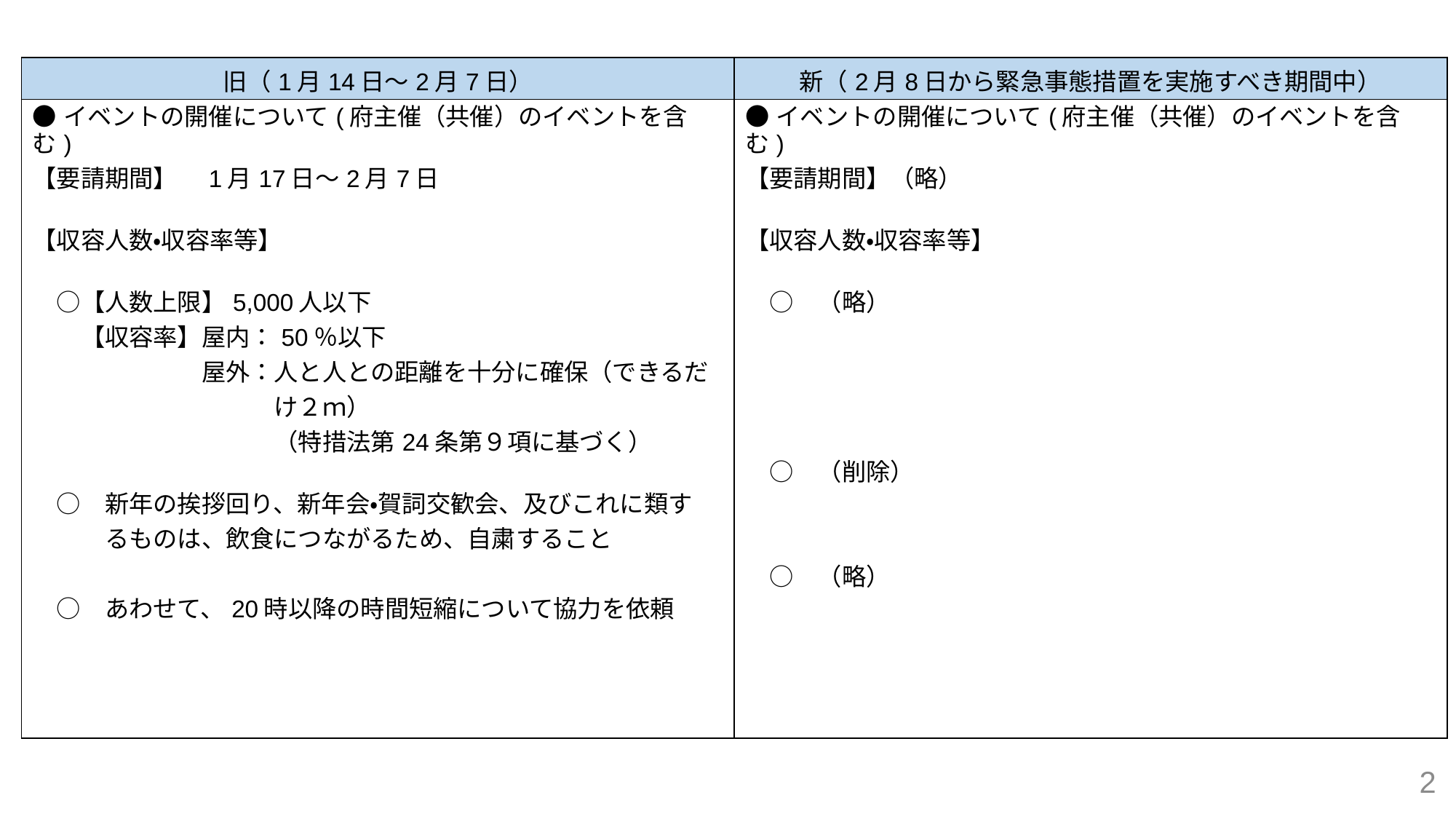

| 旧（1月14日～2月7日） | 新（2月8日から緊急事態措置を実施すべき期間中） |
| --- | --- |
| ●イベントの開催について(府主催（共催）のイベントを含む) 【要請期間】　1月17日～2月7日 【収容人数・収容率等】 　○【人数上限】5,000人以下 　　【収容率】屋内：50％以下　 　　　　　　　屋外：人と人との距離を十分に確保（できるだ 　　　　　　　　　　け２ｍ） 　　　　　　　　　　（特措法第24条第９項に基づく） 　○　新年の挨拶回り、新年会・賀詞交歓会、及びこれに類す 　　　るものは、飲食につながるため、自粛すること 　　　　　　　　　　　　　　　　　　　　　　 　○　あわせて、20時以降の時間短縮について協力を依頼 | ●イベントの開催について(府主催（共催）のイベントを含む) 【要請期間】（略） 【収容人数・収容率等】 　○　（略） 　○　（削除） 　 　　　　　　　　　　　　　　　　　　　　　　 　○　（略） |

2